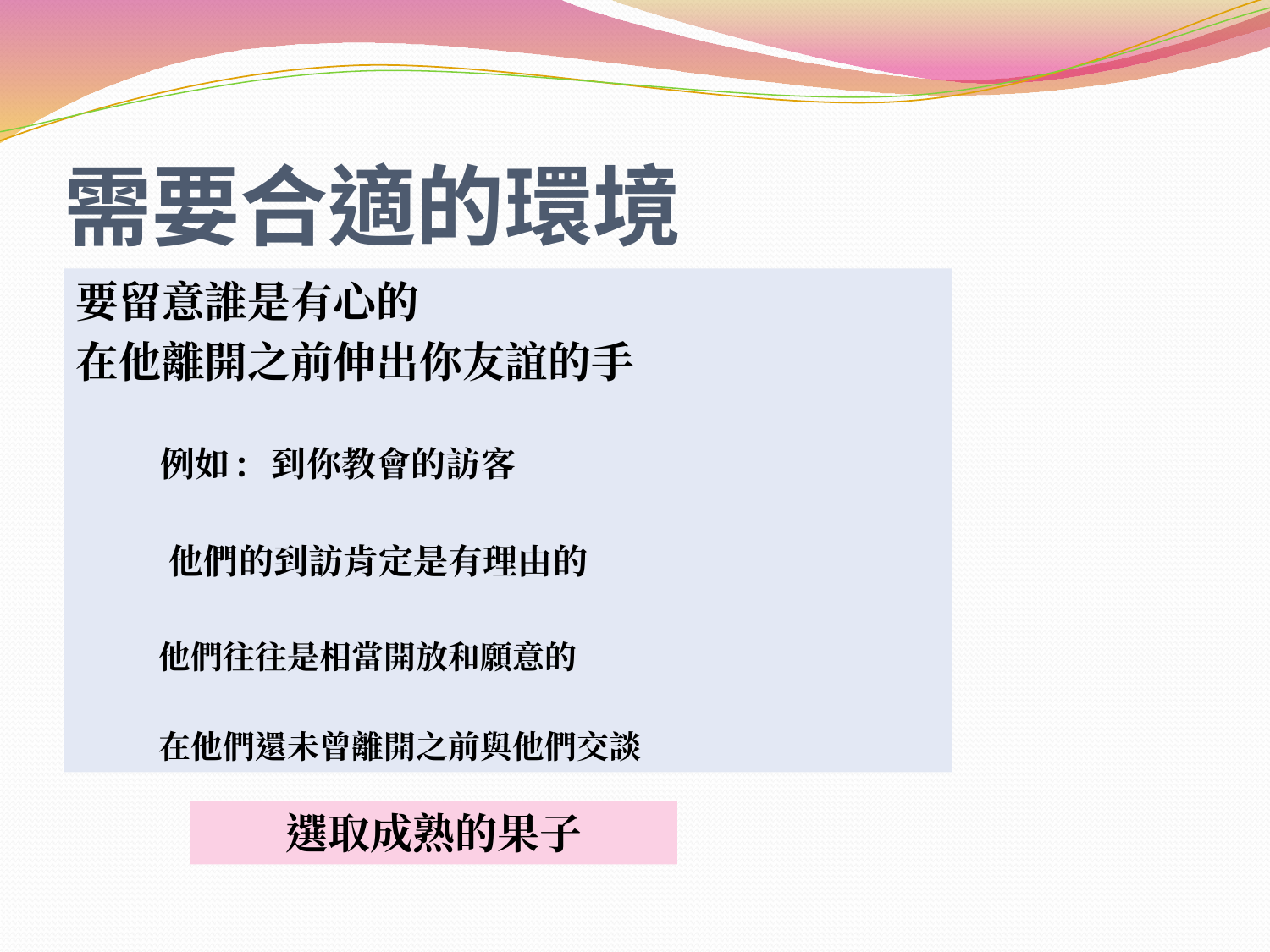

# 需要合適的環境
要留意誰是有心的
在他離開之前伸出你友誼的手

         例如:  到你教會的訪客

          他們的到訪肯定是有理由的

他們往往是相當開放和願意的

在他們還未曾離開之前與他們交談

選取成熟的果子